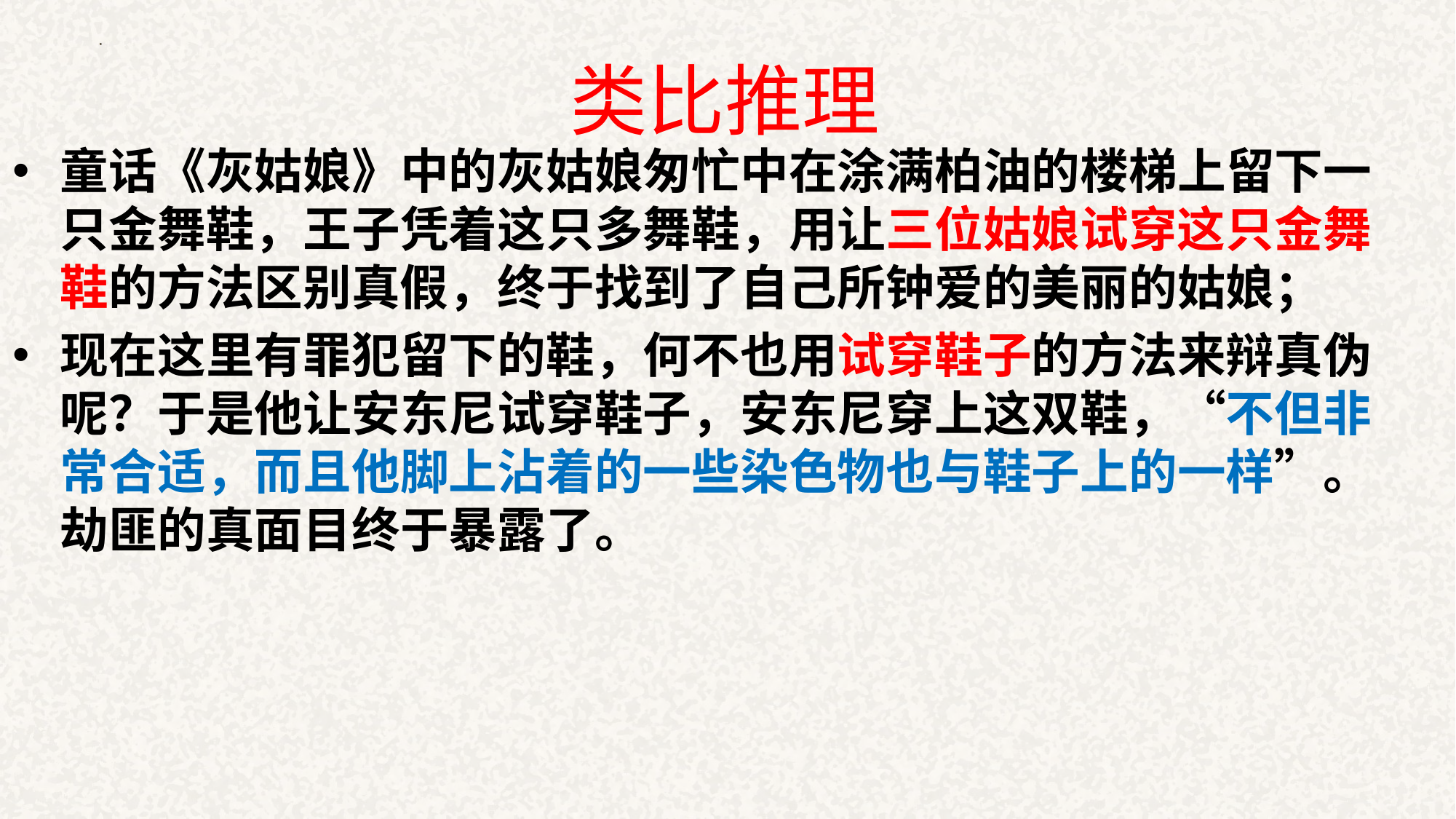

# 类比推理
童话《灰姑娘》中的灰姑娘匆忙中在涂满柏油的楼梯上留下一只金舞鞋，王子凭着这只多舞鞋，用让三位姑娘试穿这只金舞鞋的方法区别真假，终于找到了自己所钟爱的美丽的姑娘；
现在这里有罪犯留下的鞋，何不也用试穿鞋子的方法来辩真伪呢？于是他让安东尼试穿鞋子，安东尼穿上这双鞋，“不但非常合适，而且他脚上沾着的一些染色物也与鞋子上的一样”。劫匪的真面目终于暴露了。